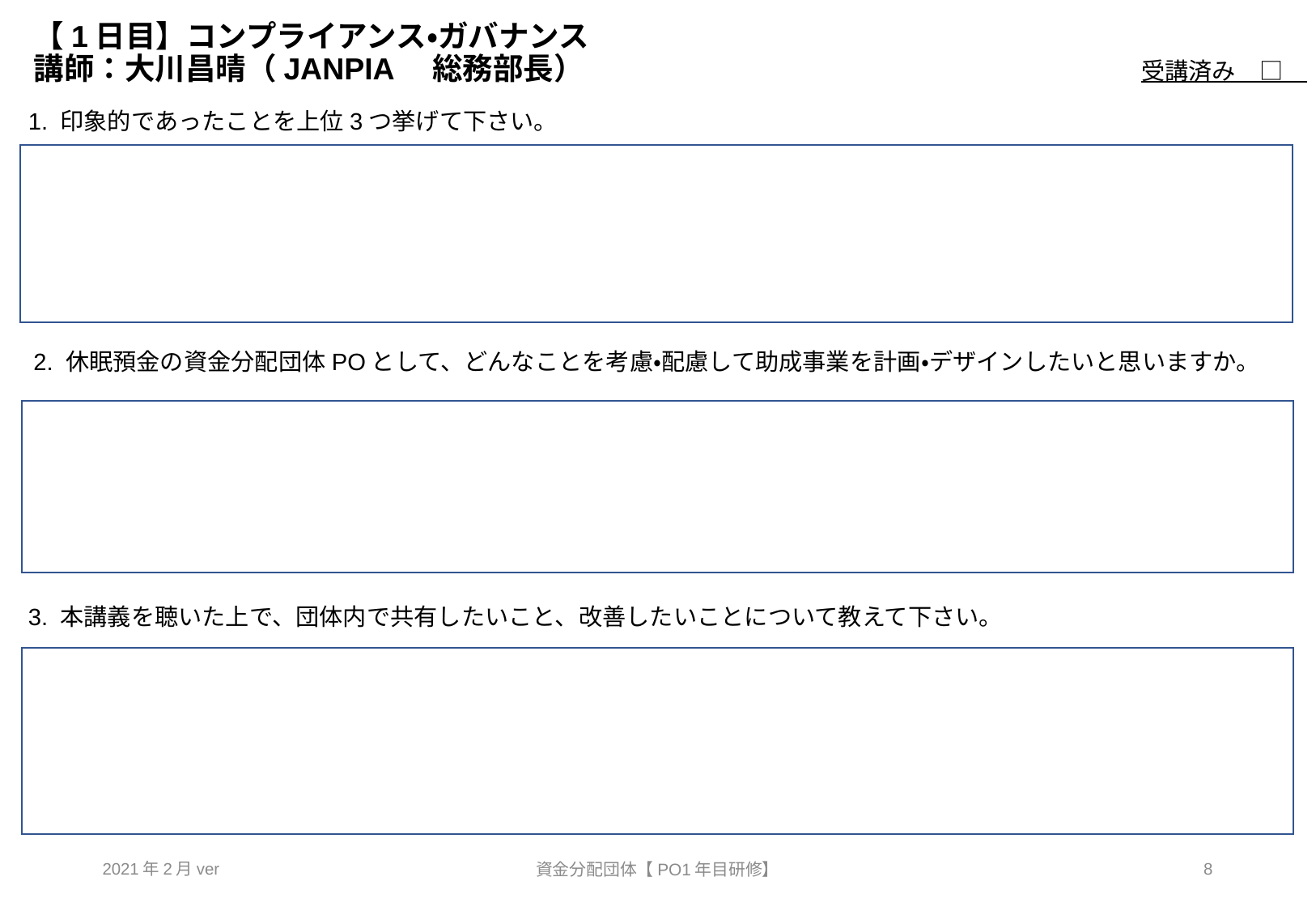

# 【1日目】コンプライアンス・ガバナンス　 講師：大川昌晴（JANPIA　総務部長）
受講済み　□
1. 印象的であったことを上位3つ挙げて下さい。

2. 休眠預金の資金分配団体POとして、どんなことを考慮・配慮して助成事業を計画・デザインしたいと思いますか。

3. 本講義を聴いた上で、団体内で共有したいこと、改善したいことについて教えて下さい。

2021年2月ver
資金分配団体【PO1年目研修】
8